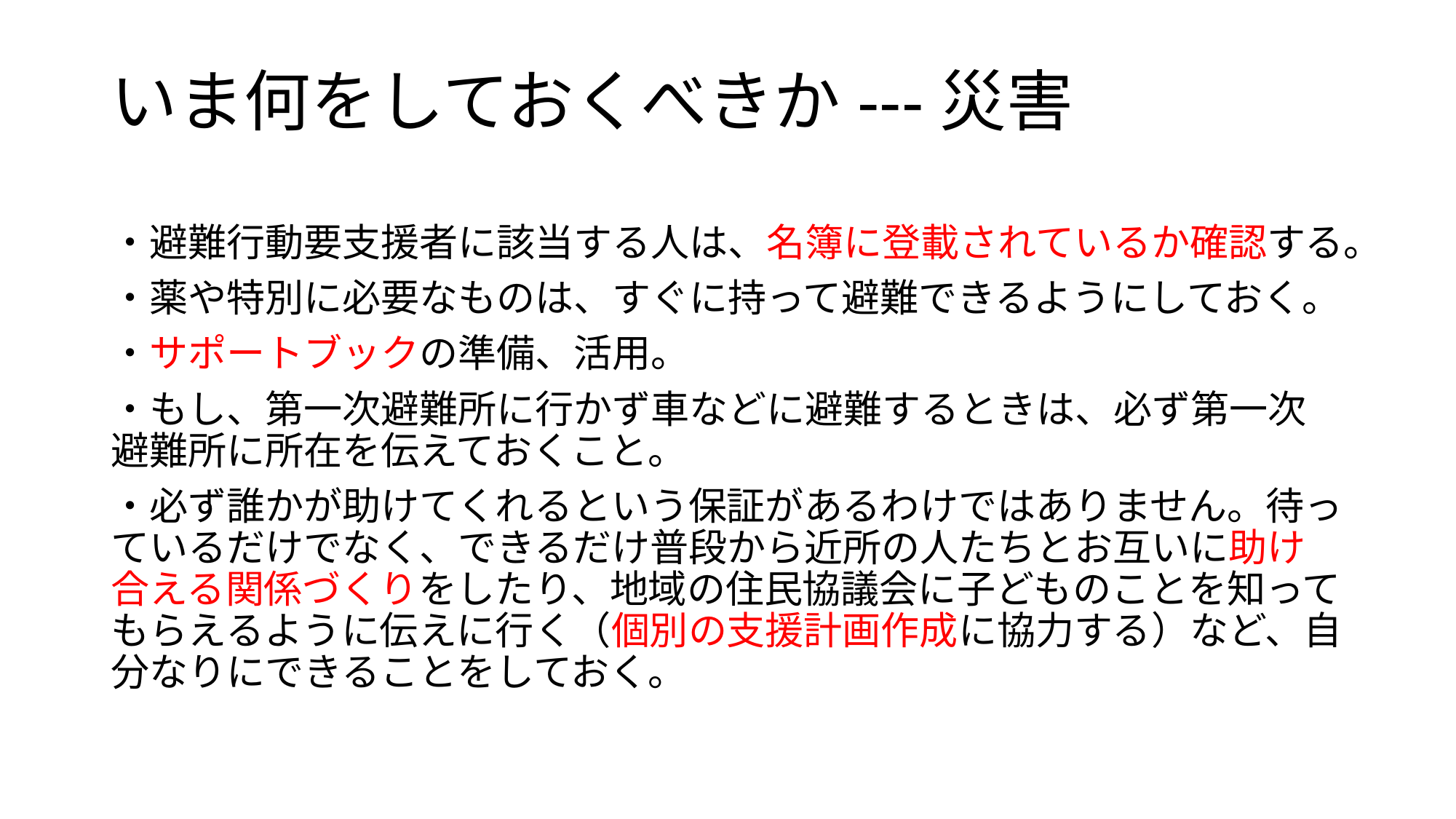

# いま何をしておくべきか---災害
・避難行動要支援者に該当する人は、名簿に登載されているか確認する。
・薬や特別に必要なものは、すぐに持って避難できるようにしておく。
・サポートブックの準備、活用。
・もし、第一次避難所に行かず車などに避難するときは、必ず第一次避難所に所在を伝えておくこと。
・必ず誰かが助けてくれるという保証があるわけではありません。待っているだけでなく、できるだけ普段から近所の人たちとお互いに助け合える関係づくりをしたり、地域の住民協議会に子どものことを知ってもらえるように伝えに行く（個別の支援計画作成に協力する）など、自分なりにできることをしておく。